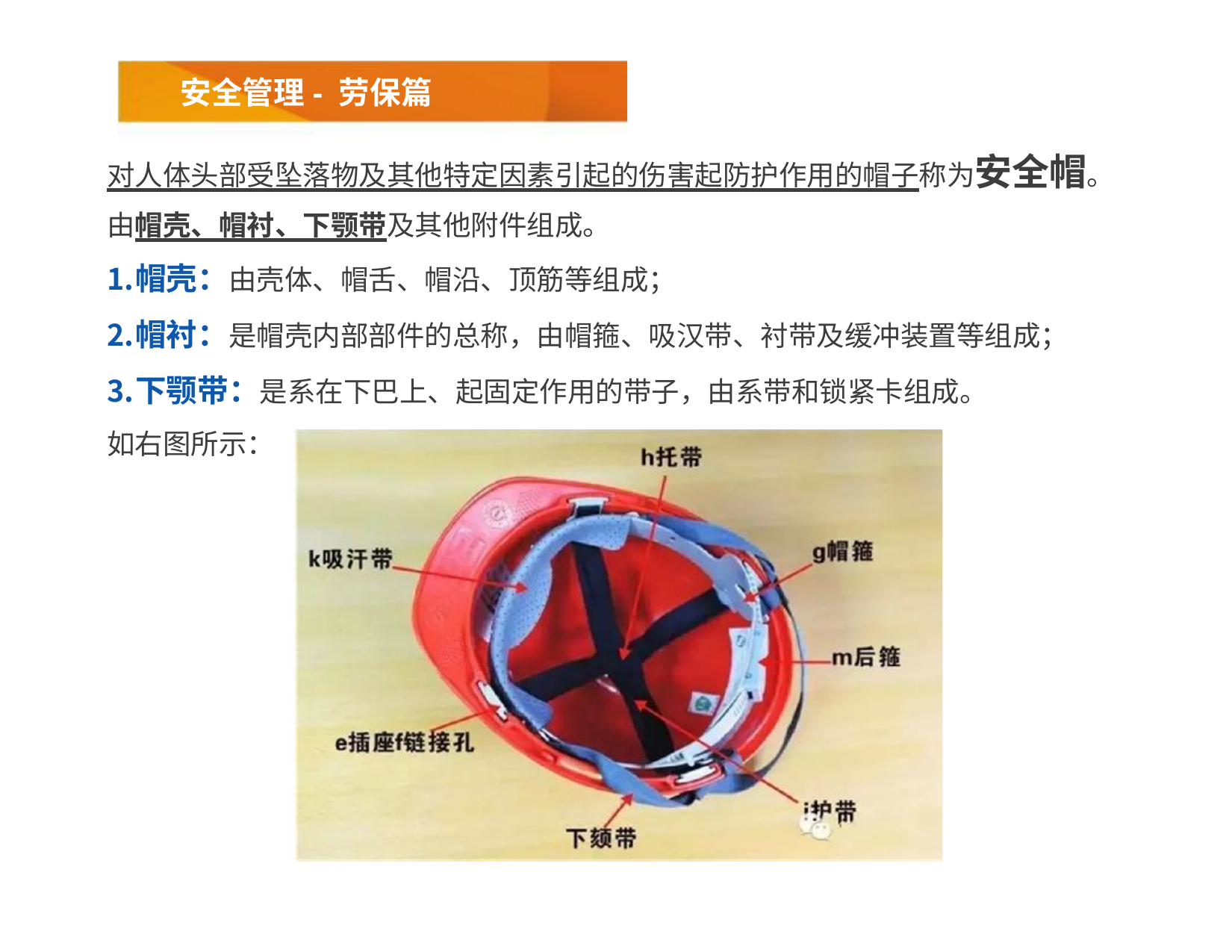

# 安全管理- 劳保篇
对人体头部受坠落物及其他特定因素引起的伤害起防护作用的帽子称为安全帽。 由帽壳、帽衬、下颚带及其他附件组成。
帽壳：由壳体、帽舌、帽沿、顶筋等组成；
帽衬：是帽壳内部部件的总称，由帽箍、吸汉带、衬带及缓冲装置等组成；
下颚带：是系在下巴上、起固定作用的带子，由系带和锁紧卡组成。
如右图所示：